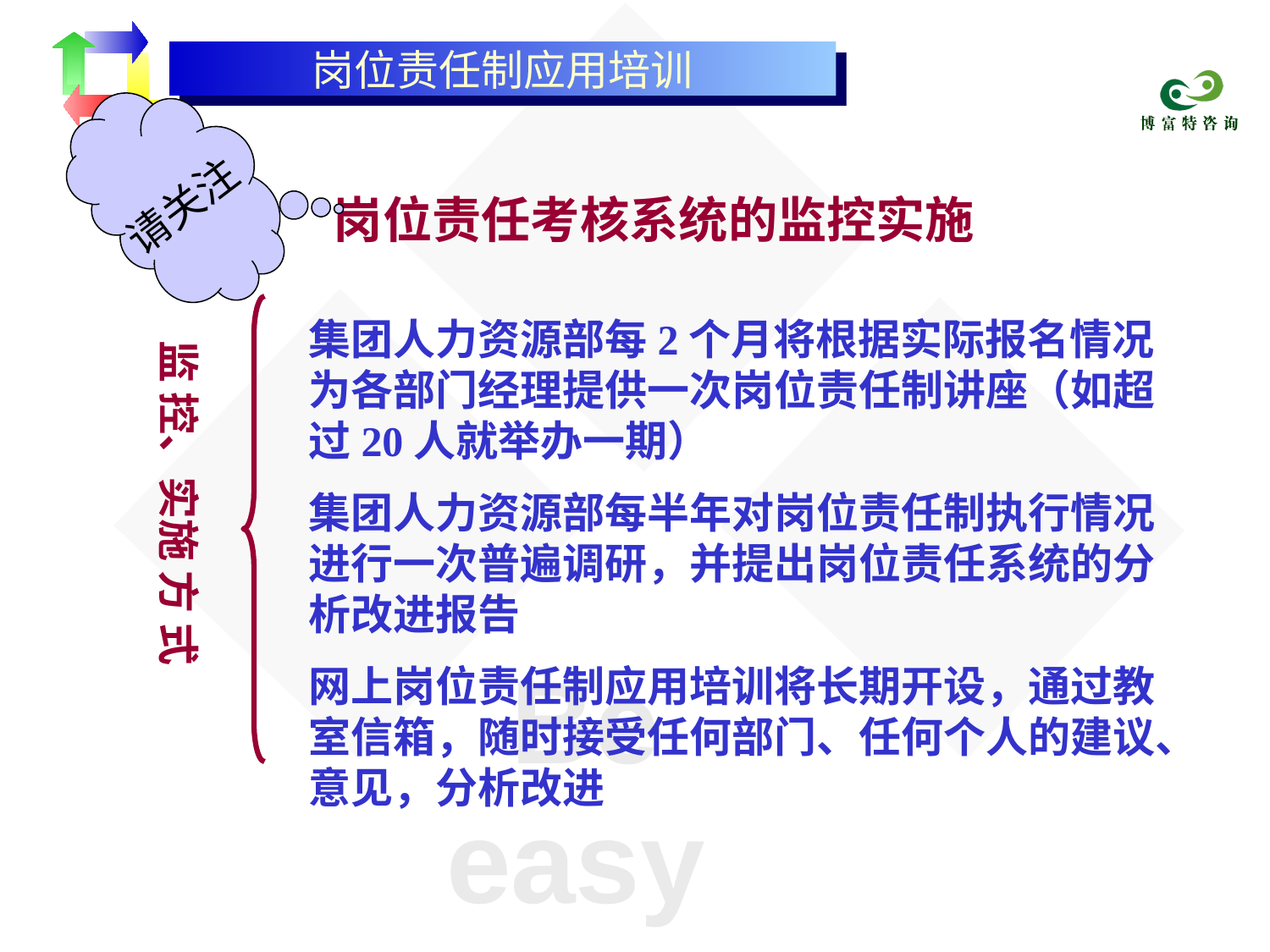

岗位责任制应用培训
请关注
岗位责任考核系统的监控实施

集团人力资源部每2个月将根据实际报名情况为各部门经理提供一次岗位责任制讲座（如超过20人就举办一期）
集团人力资源部每半年对岗位责任制执行情况进行一次普遍调研，并提出岗位责任系统的分析改进报告
网上岗位责任制应用培训将长期开设，通过教室信箱，随时接受任何部门、任何个人的建议、意见，分析改进

监 控、实施 方 式